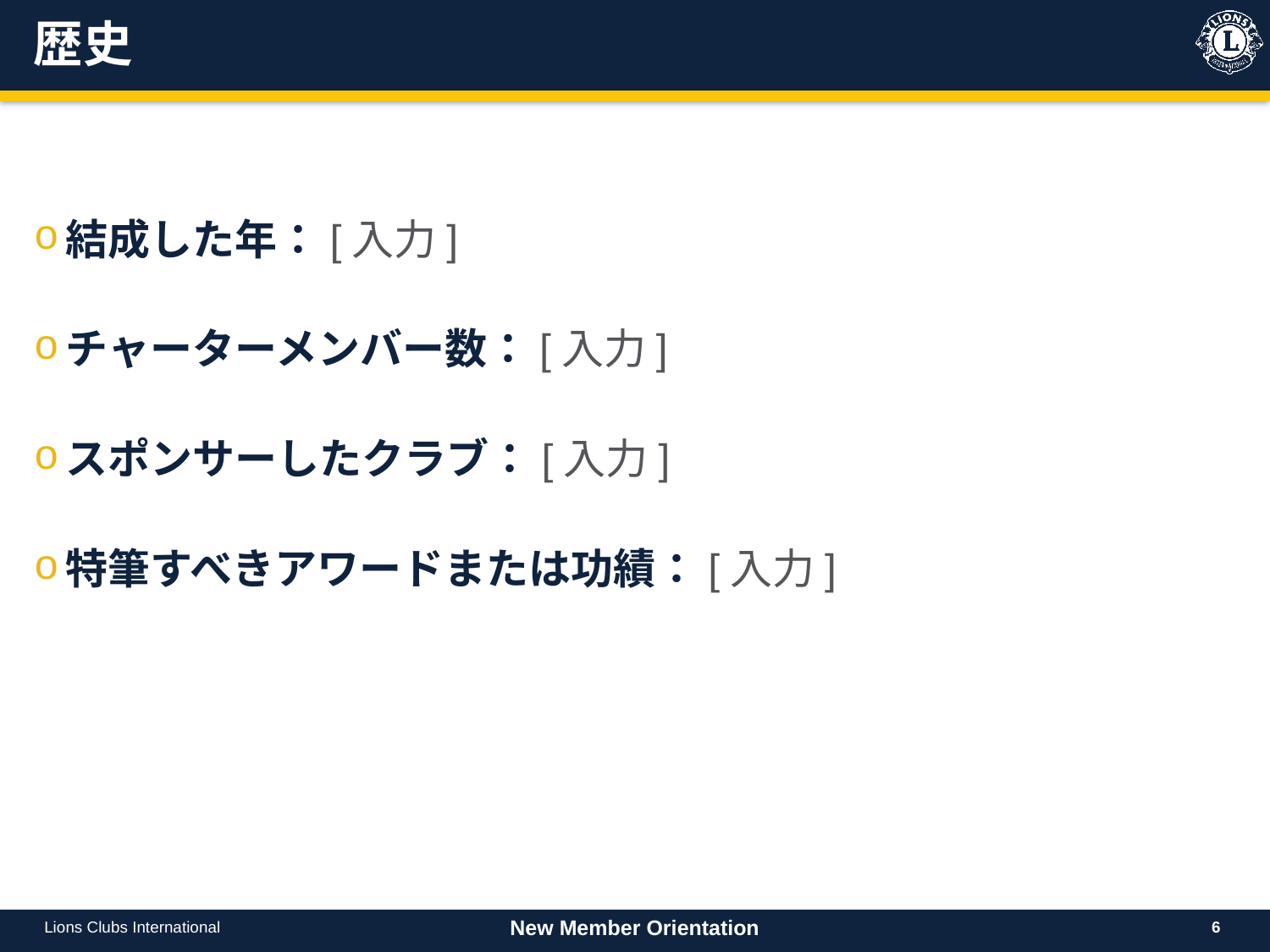

# 歴史
結成した年：[入力]
チャーターメンバー数：[入力]
スポンサーしたクラブ：[入力]
特筆すべきアワードまたは功績：[入力]